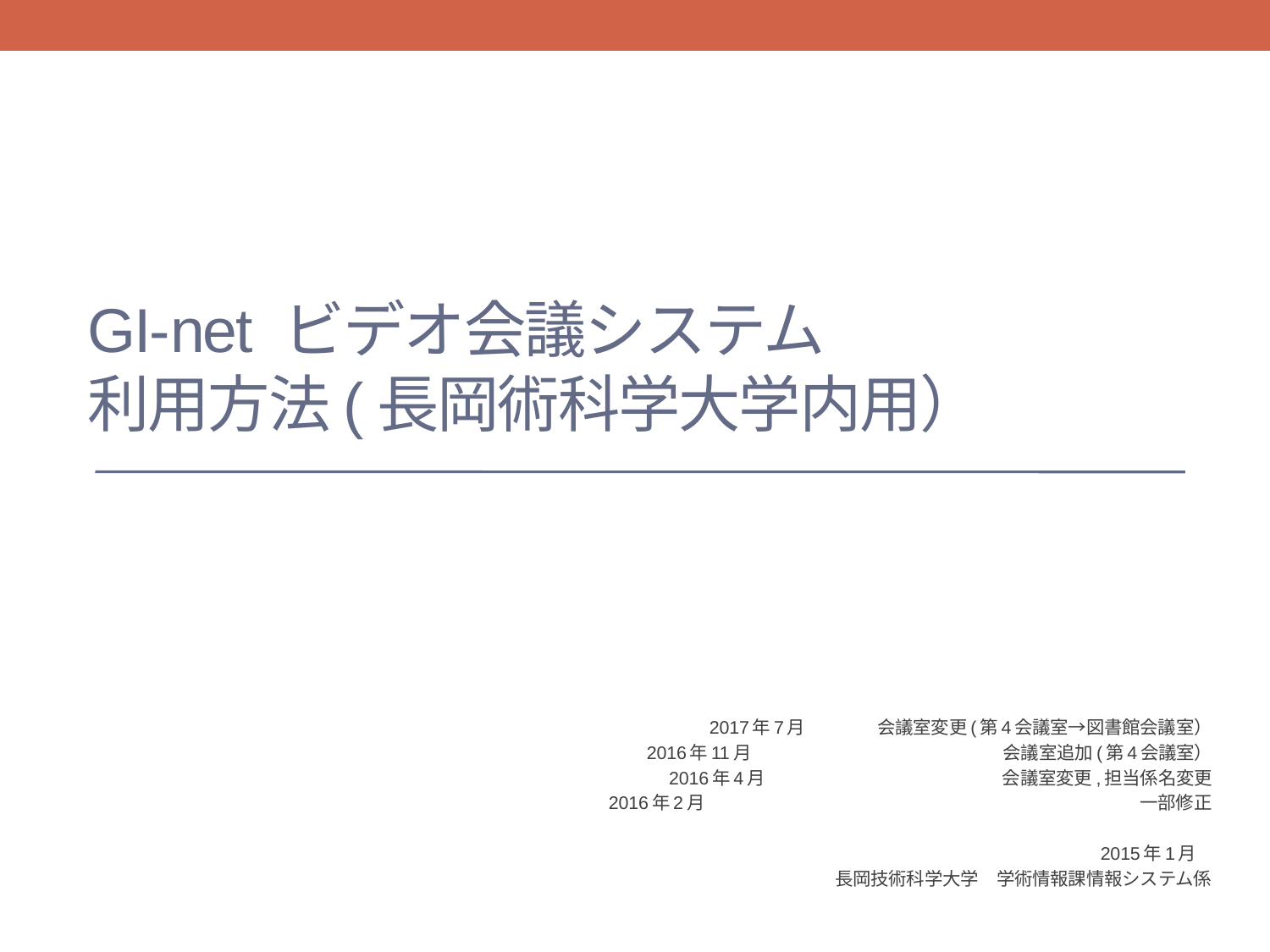

# GI-net ビデオ会議システム 利用方法(長岡術科学大学内用）

2017年7月　　　　会議室変更(第4会議室→図書館会議室）
2016年11月　　　　　　　　　　　　　　会議室追加(第4会議室）
2016年4月　　　　　　　　　　　　　 会議室変更,担当係名変更
2016年2月　　　　　　　　　　　　　　　　　　　　 　　　　一部修正

2015年1月
　　　　　　　　　　　　　　　長岡技術科学大学　学術情報課情報システム係